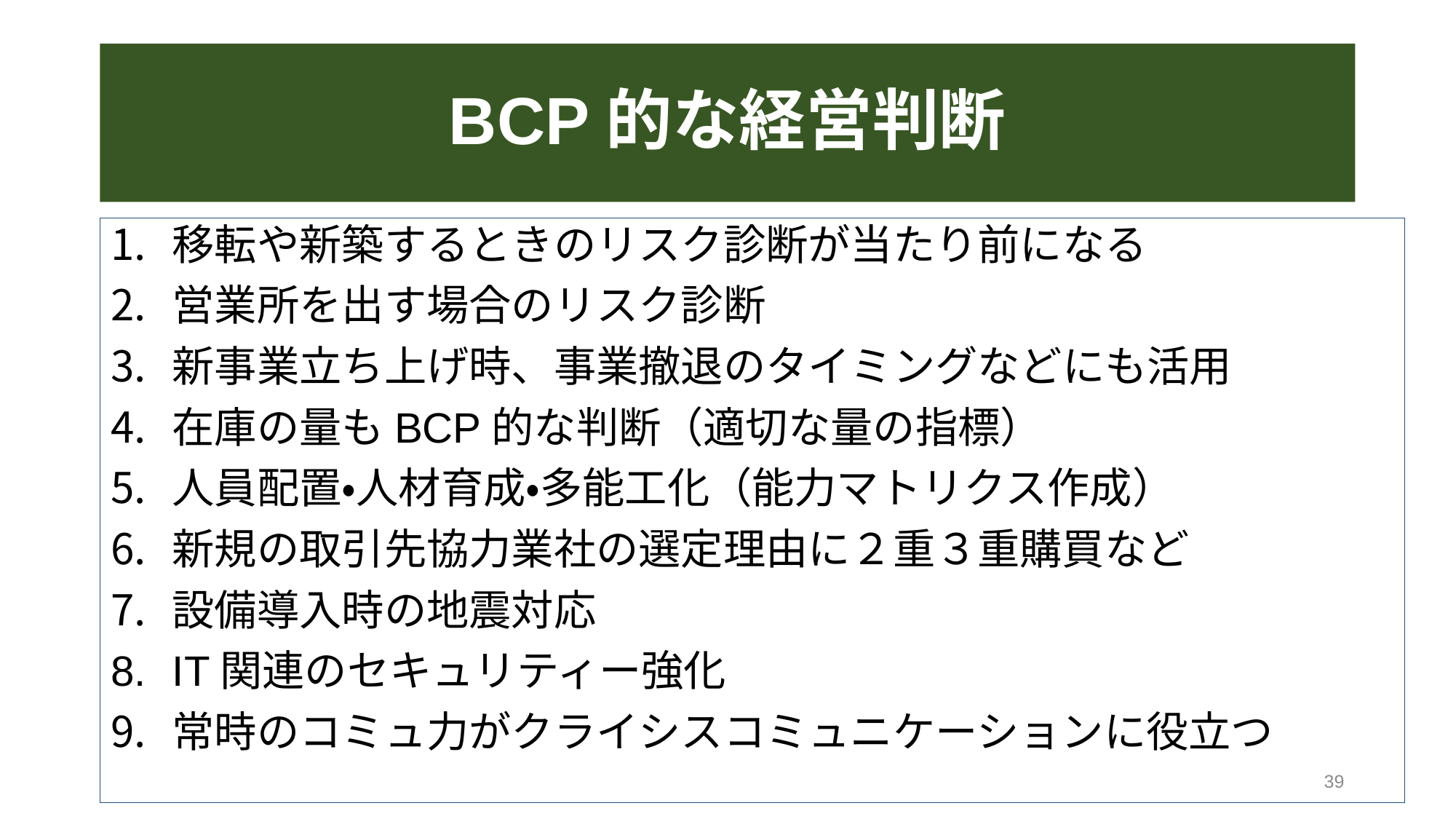

# BCP的な経営判断
移転や新築するときのリスク診断が当たり前になる
営業所を出す場合のリスク診断
新事業立ち上げ時、事業撤退のタイミングなどにも活用
在庫の量もBCP的な判断（適切な量の指標）
人員配置・人材育成・多能工化（能力マトリクス作成）
新規の取引先協力業社の選定理由に２重３重購買など
設備導入時の地震対応
IT関連のセキュリティー強化
常時のコミュ力がクライシスコミュニケーションに役立つ

39